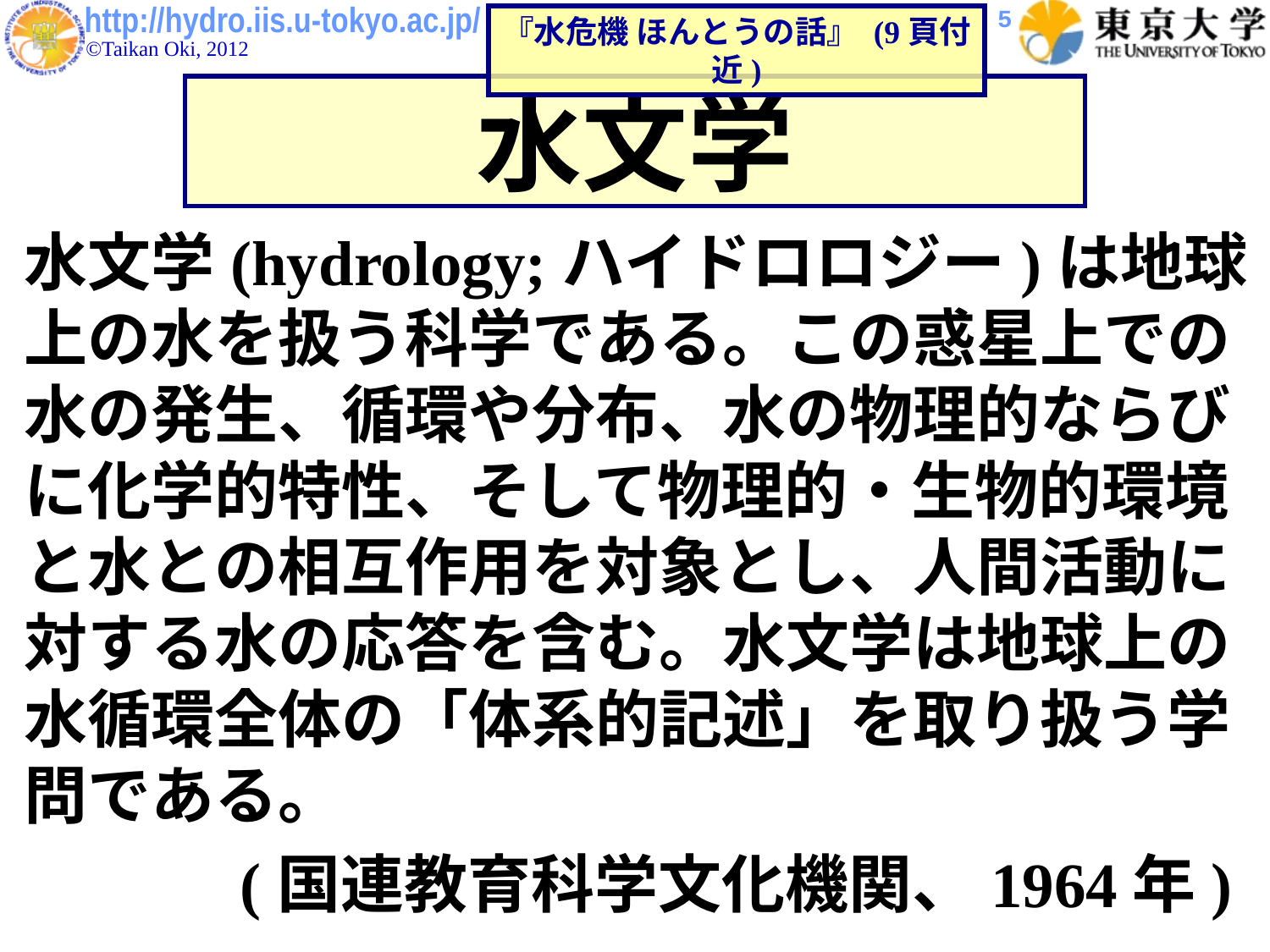

5
『水危機 ほんとうの話』 (9頁付近)
水文学
水文学(hydrology;ハイドロロジー)は地球上の水を扱う科学である。この惑星上での水の発生、循環や分布、水の物理的ならびに化学的特性、そして物理的・生物的環境と水との相互作用を対象とし、人間活動に対する水の応答を含む。水文学は地球上の水循環全体の「体系的記述」を取り扱う学問である。
(国連教育科学文化機関、1964年)